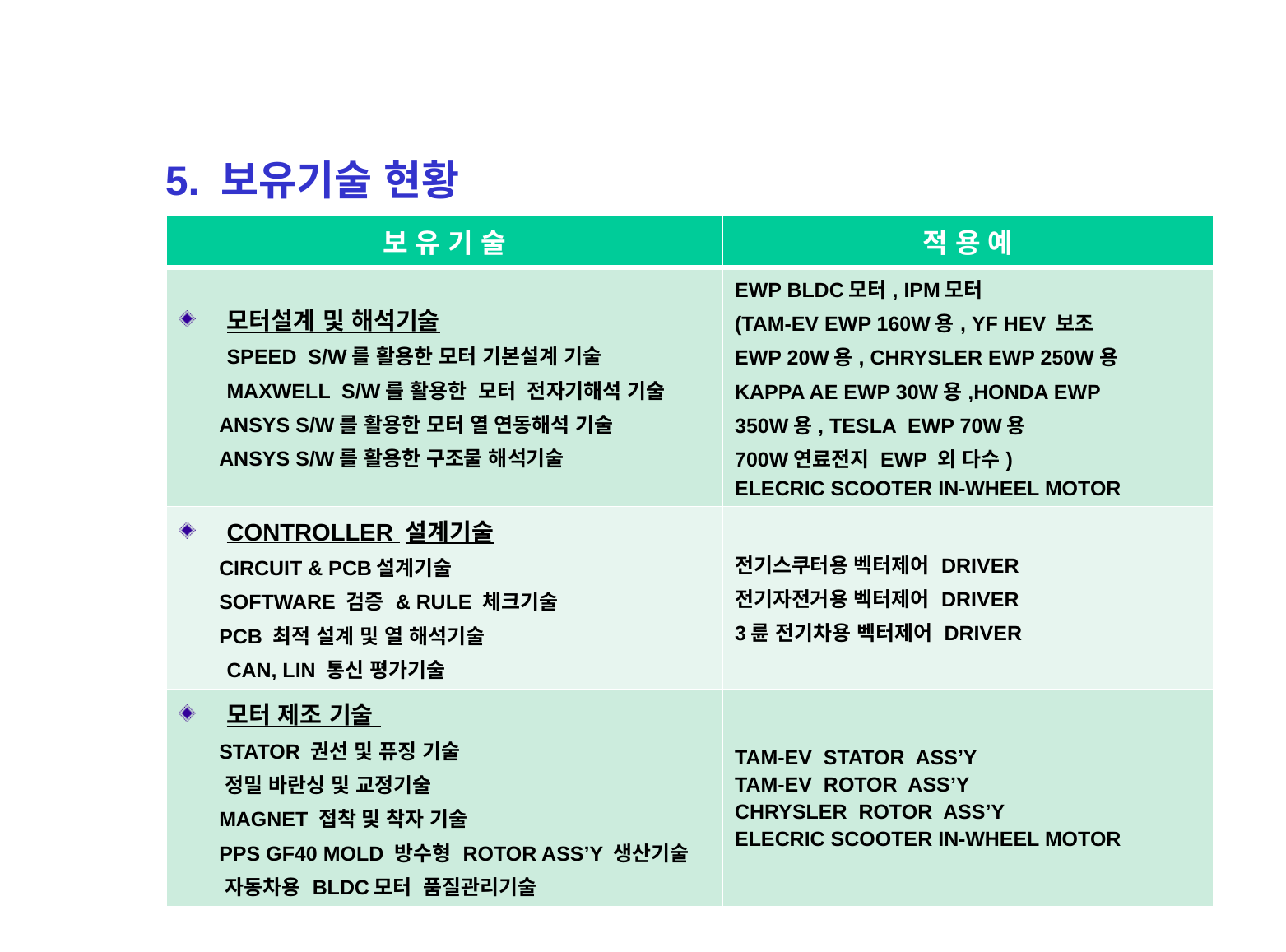

# 5. 보유기술 현황
| 보 유 기 술 | 적 용 예 |
| --- | --- |
| 모터설계 및 해석기술 SPEED S/W를 활용한 모터 기본설계 기술 MAXWELL S/W를 활용한 모터 전자기해석 기술 ANSYS S/W를 활용한 모터 열 연동해석 기술 ANSYS S/W를 활용한 구조물 해석기술 | EWP BLDC모터, IPM모터 (TAM-EV EWP 160W용, YF HEV 보조 EWP 20W용, CHRYSLER EWP 250W용 KAPPA AE EWP 30W용,HONDA EWP 350W용, TESLA EWP 70W용 700W연료전지 EWP 외 다수) ELECRIC SCOOTER IN-WHEEL MOTOR |
| CONTROLLER 설계기술 CIRCUIT & PCB설계기술 SOFTWARE 검증 & RULE 체크기술 PCB 최적 설계 및 열 해석기술 CAN, LIN 통신 평가기술 | 전기스쿠터용 벡터제어 DRIVER 전기자전거용 벡터제어 DRIVER 3륜 전기차용 벡터제어 DRIVER |
| 모터 제조 기술 STATOR 권선 및 퓨징 기술 정밀 바란싱 및 교정기술 MAGNET 접착 및 착자 기술 PPS GF40 MOLD 방수형 ROTOR ASS’Y 생산기술 자동차용 BLDC모터 품질관리기술 | TAM-EV STATOR ASS’Y TAM-EV ROTOR ASS’Y CHRYSLER ROTOR ASS’Y ELECRIC SCOOTER IN-WHEEL MOTOR |